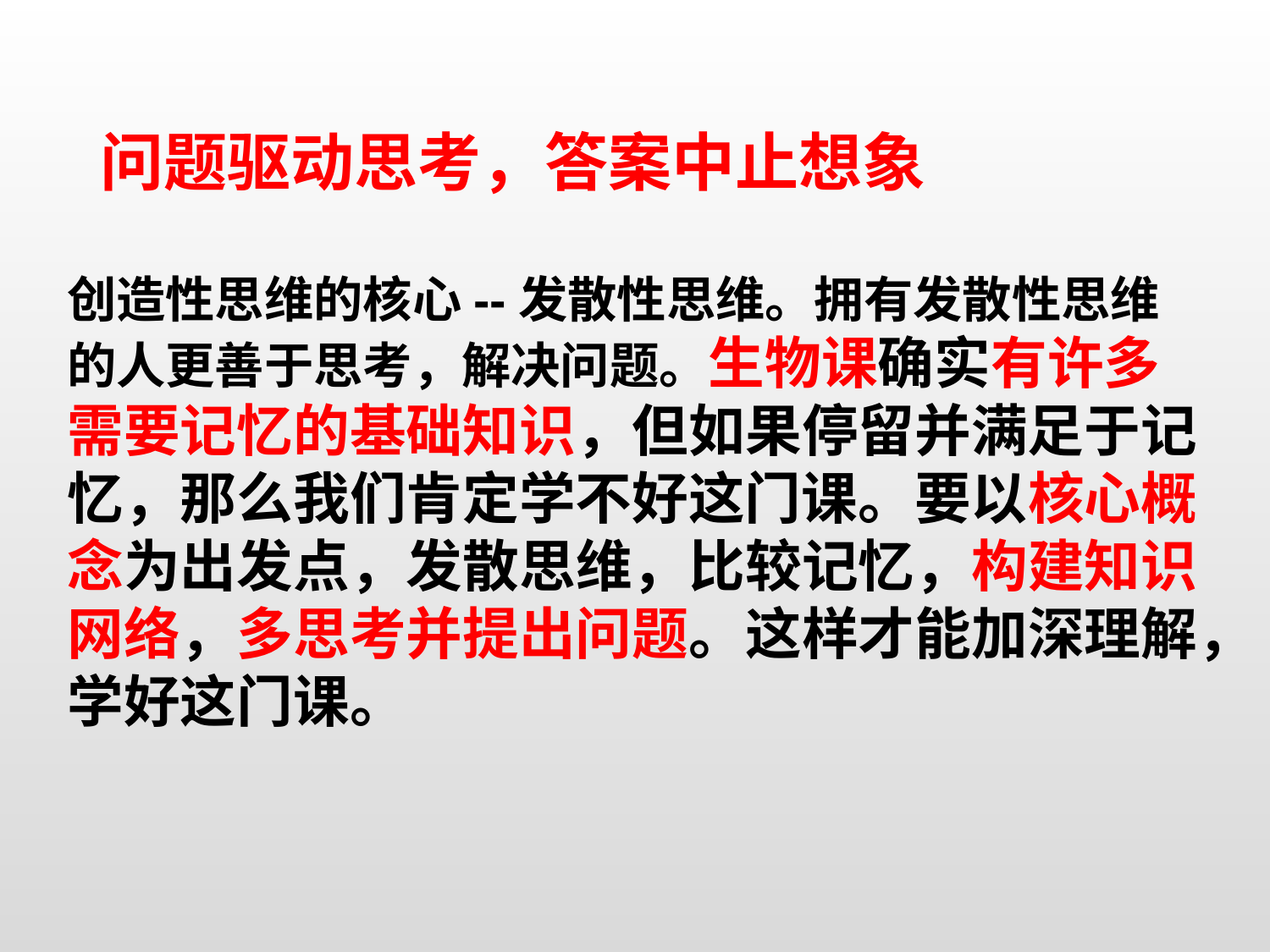

问题驱动思考，答案中止想象
创造性思维的核心--发散性思维。拥有发散性思维的人更善于思考，解决问题。生物课确实有许多需要记忆的基础知识，但如果停留并满足于记忆，那么我们肯定学不好这门课。要以核心概念为出发点，发散思维，比较记忆，构建知识网络，多思考并提出问题。这样才能加深理解，学好这门课。